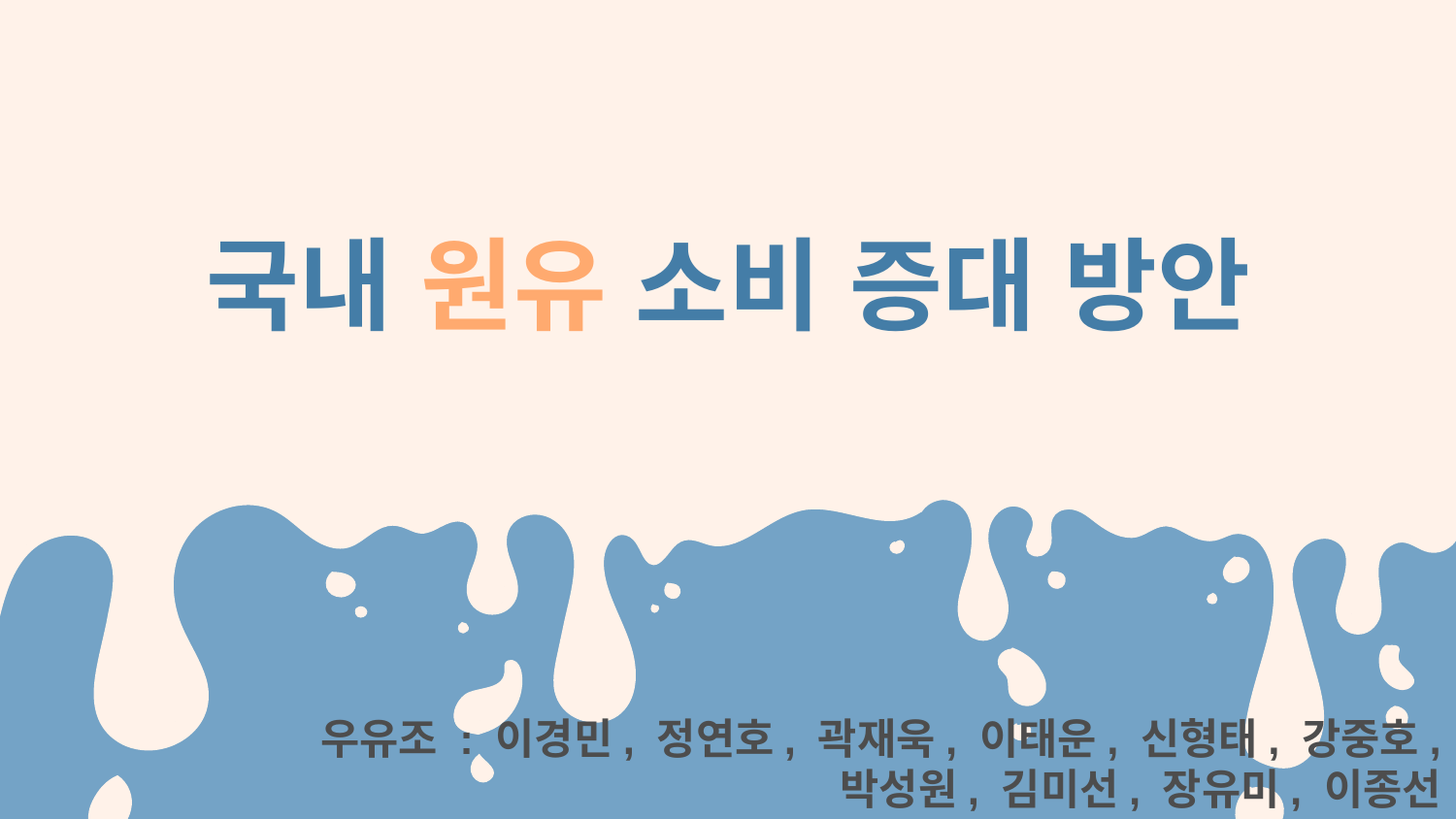

# 국내 원유 소비 증대 방안
우유조 : 이경민, 정연호, 곽재욱, 이태운, 신형태, 강중호, 박성원, 김미선, 장유미, 이종선